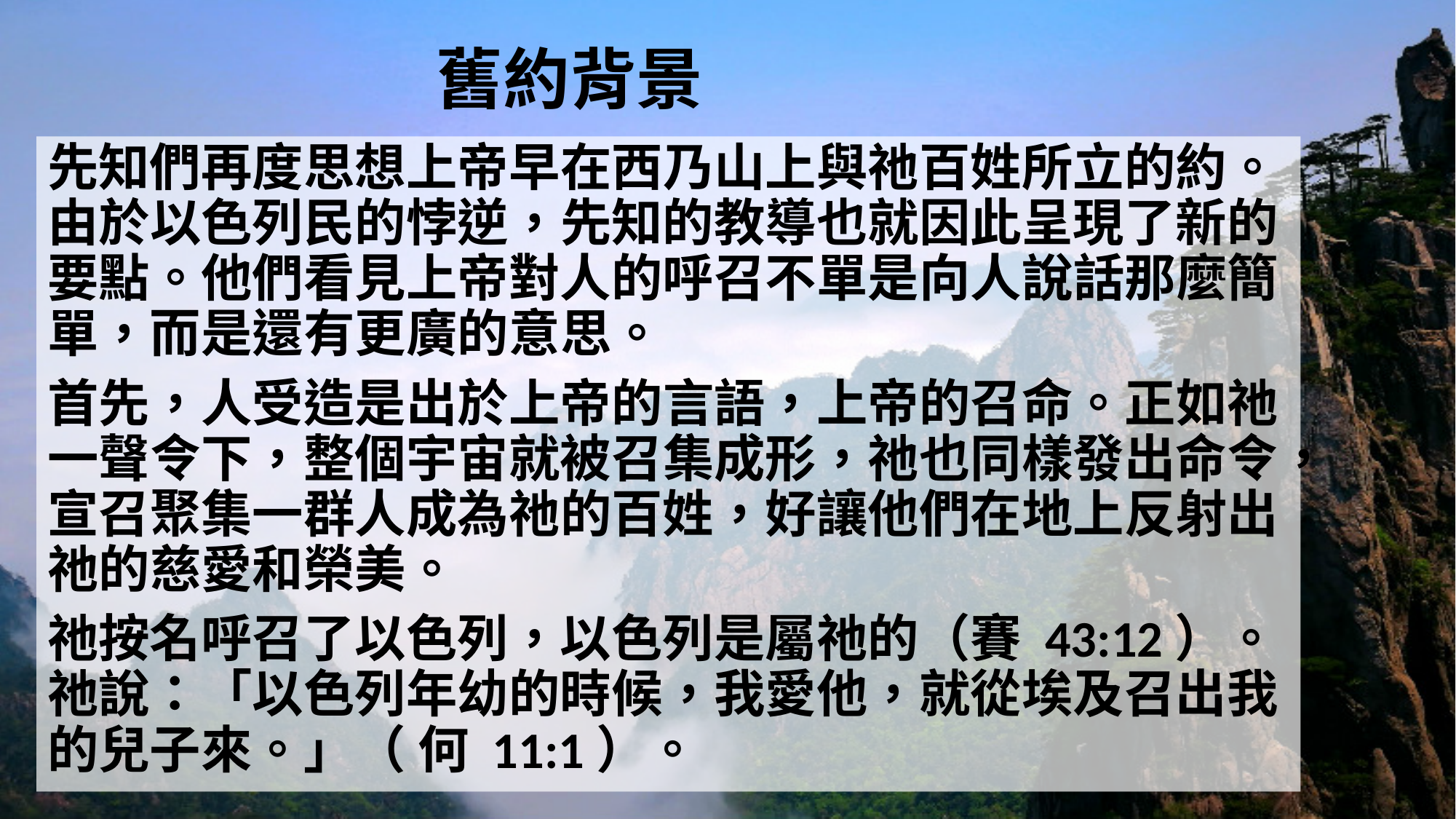

# 舊約背景
先知們再度思想上帝早在西乃山上與祂百姓所立的約。由於以色列民的悖逆，先知的教導也就因此呈現了新的要點。他們看見上帝對人的呼召不單是向人說話那麼簡單，而是還有更廣的意思。
首先，人受造是出於上帝的言語，上帝的召命。正如祂一聲令下，整個宇宙就被召集成形，祂也同樣發出命令，宣召聚集一群人成為祂的百姓，好讓他們在地上反射出祂的慈愛和榮美。
祂按名呼召了以色列，以色列是屬祂的（賽 43:12）。 祂說：「以色列年幼的時候，我愛他，就從埃及召出我的兒子來。」（ 何 11:1）。